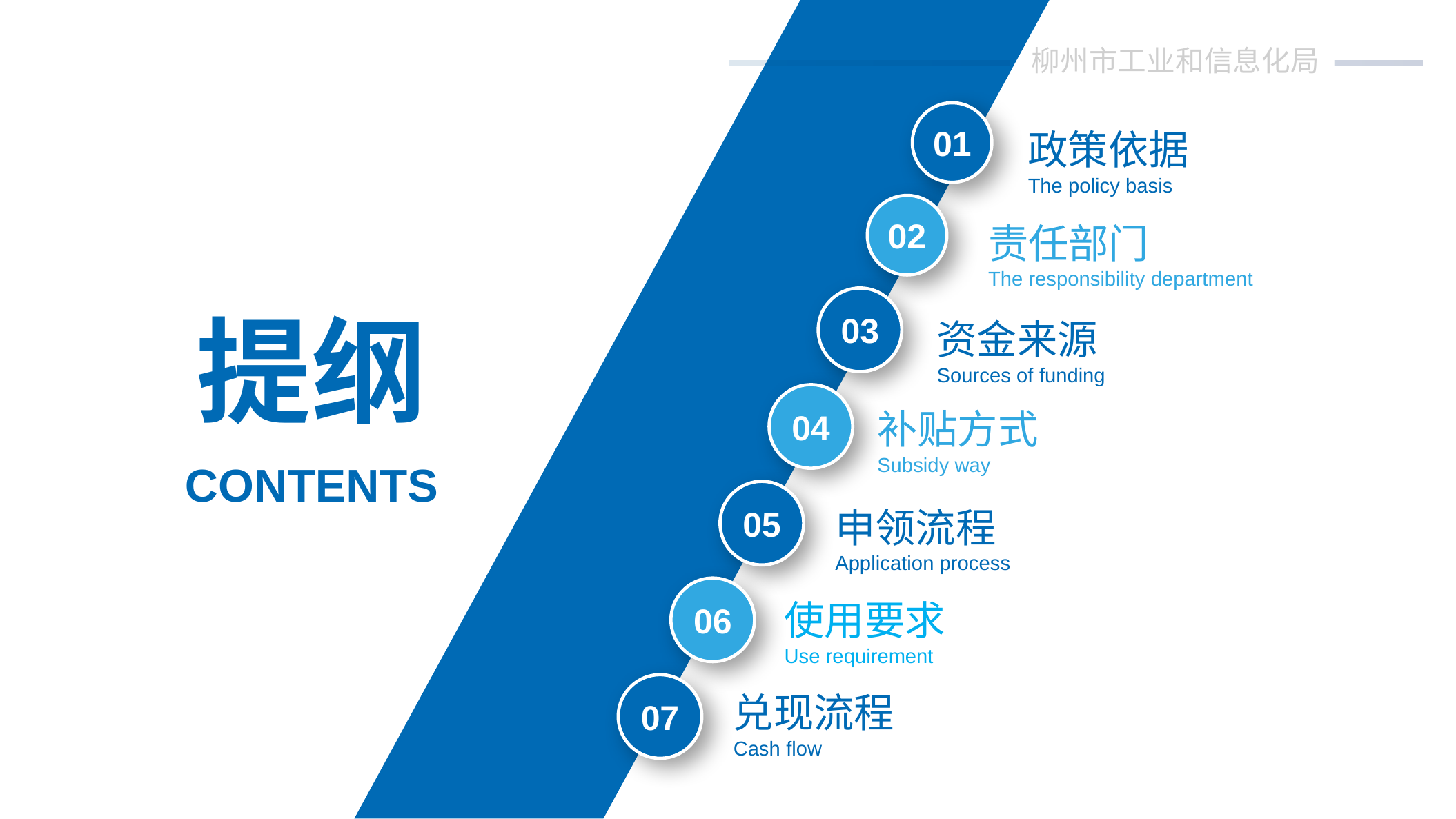

柳州市工业和信息化局

01
政策依据
The policy basis
02
责任部门
The responsibility department
03
提纲
资金来源
Sources of funding
04
补贴方式
Subsidy way
CONTENTS
05
申领流程
Application process
06
使用要求
Use requirement
07
兑现流程
Cash flow